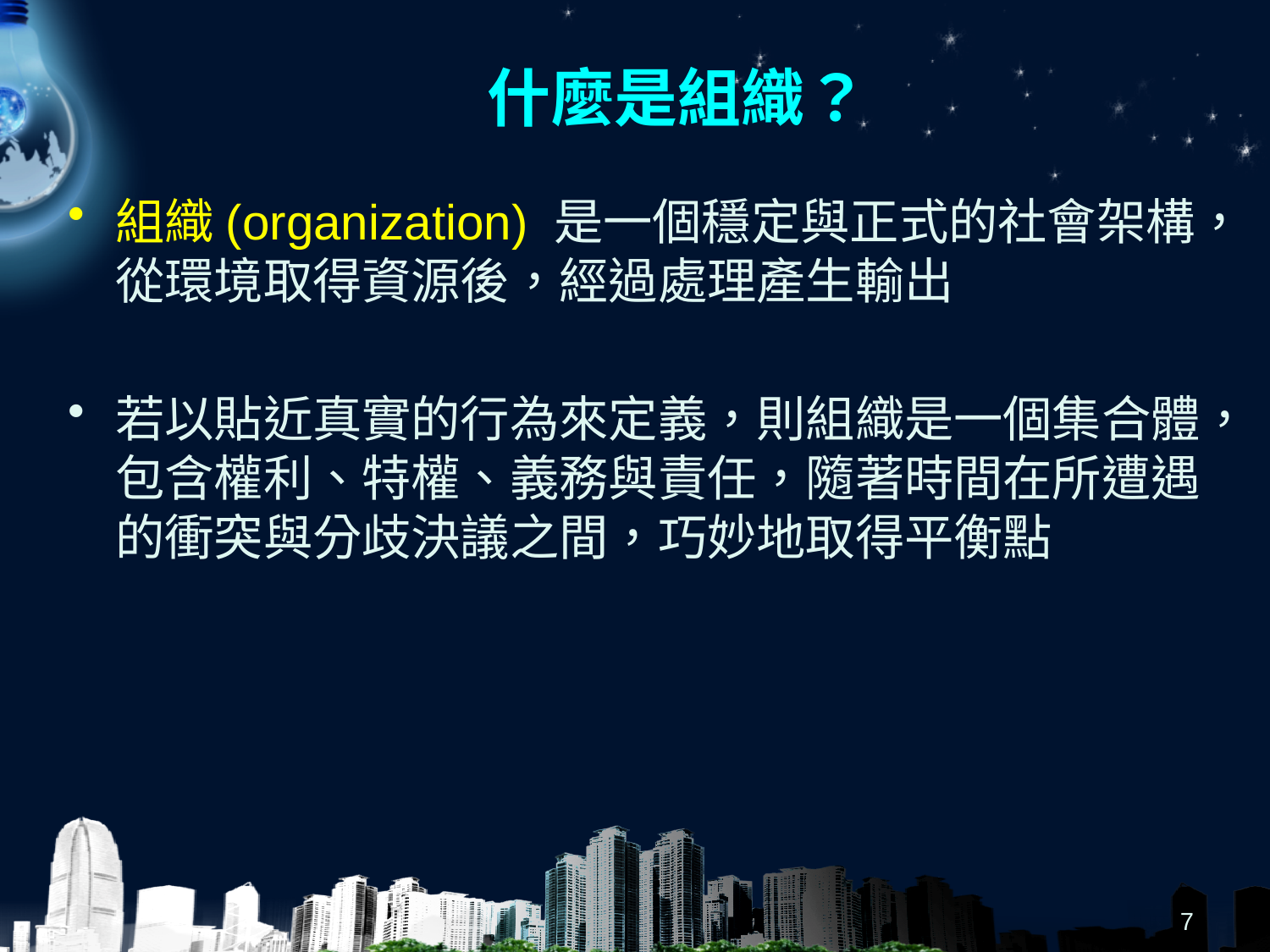

# 什麼是組織？
組織(organization) 是一個穩定與正式的社會架構，從環境取得資源後，經過處理產生輸出

若以貼近真實的行為來定義，則組織是一個集合體，包含權利、特權、義務與責任，隨著時間在所遭遇的衝突與分歧決議之間，巧妙地取得平衡點
7